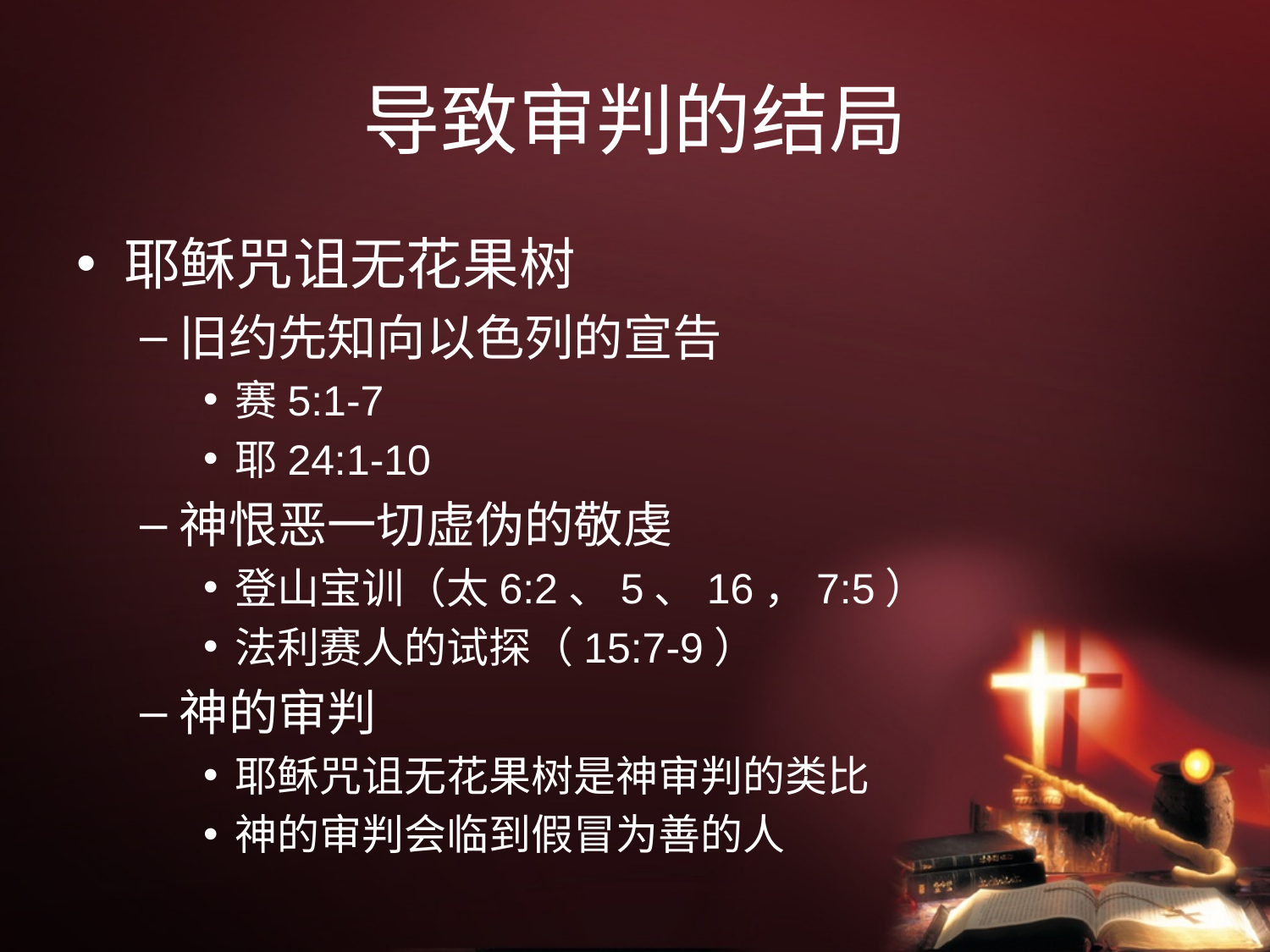

# 导致审判的结局
耶稣咒诅无花果树
旧约先知向以色列的宣告
赛5:1-7
耶24:1-10
神恨恶一切虚伪的敬虔
登山宝训（太6:2、5、16，7:5）
法利赛人的试探（15:7-9）
神的审判
耶稣咒诅无花果树是神审判的类比
神的审判会临到假冒为善的人